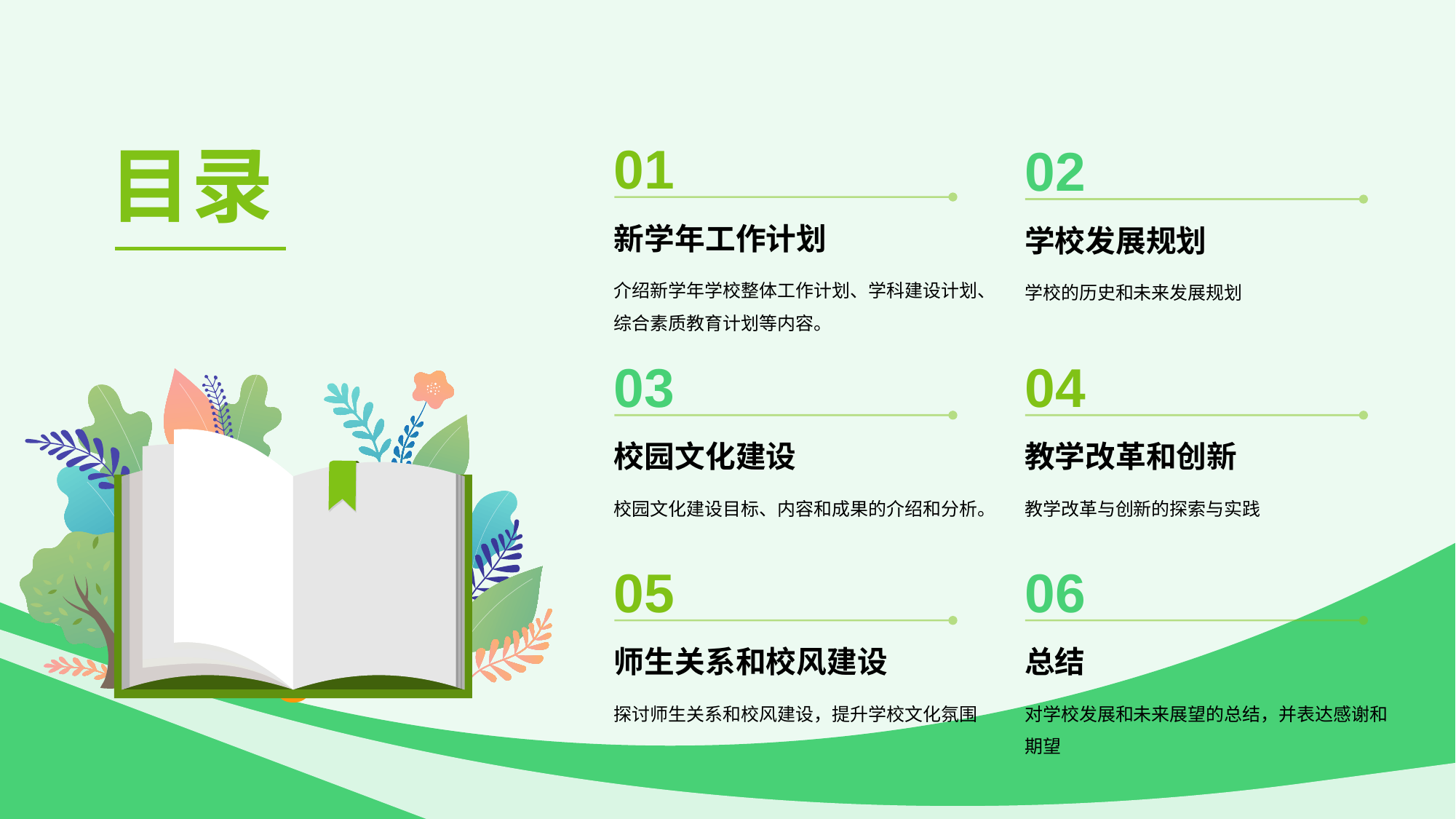

目录
01
新学年工作计划
介绍新学年学校整体工作计划、学科建设计划、综合素质教育计划等内容。
02
学校发展规划
学校的历史和未来发展规划
03
校园文化建设
校园文化建设目标、内容和成果的介绍和分析。
04
教学改革和创新
教学改革与创新的探索与实践
05
师生关系和校风建设
探讨师生关系和校风建设，提升学校文化氛围
06
总结
对学校发展和未来展望的总结，并表达感谢和期望